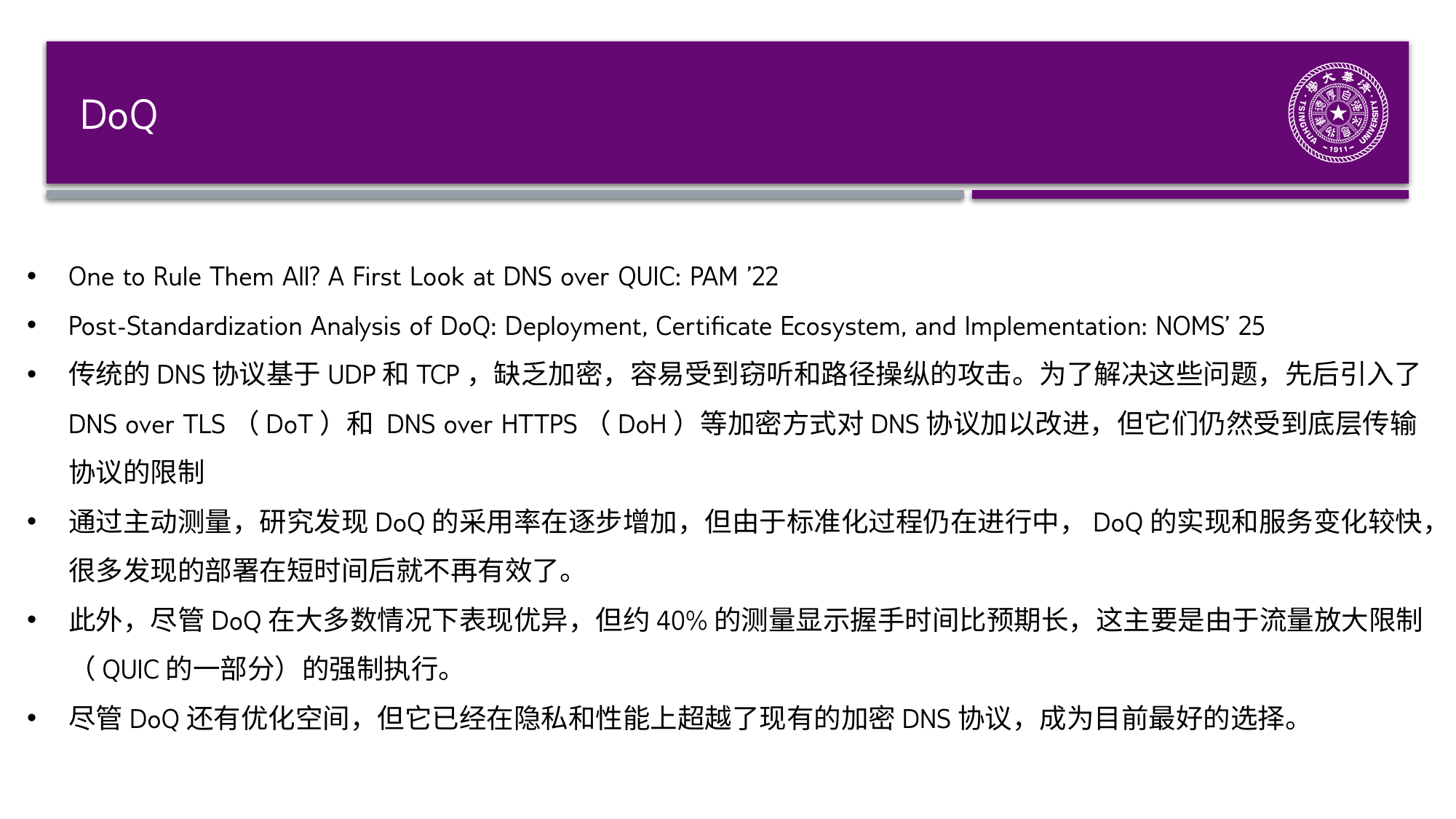

# DoQ
One to Rule Them All? A First Look at DNS over QUIC: PAM ’22
Post-Standardization Analysis of DoQ: Deployment, Certificate Ecosystem, and Implementation: NOMS’ 25
传统的DNS协议基于UDP和TCP，缺乏加密，容易受到窃听和路径操纵的攻击。为了解决这些问题，先后引入了DNS over TLS（DoT）和 DNS over HTTPS（DoH）等加密方式对DNS协议加以改进，但它们仍然受到底层传输协议的限制
通过主动测量，研究发现DoQ的采用率在逐步增加，但由于标准化过程仍在进行中，DoQ的实现和服务变化较快，很多发现的部署在短时间后就不再有效了。
此外，尽管DoQ在大多数情况下表现优异，但约40%的测量显示握手时间比预期长，这主要是由于流量放大限制（QUIC的一部分）的强制执行。
尽管DoQ还有优化空间，但它已经在隐私和性能上超越了现有的加密DNS协议，成为目前最好的选择。